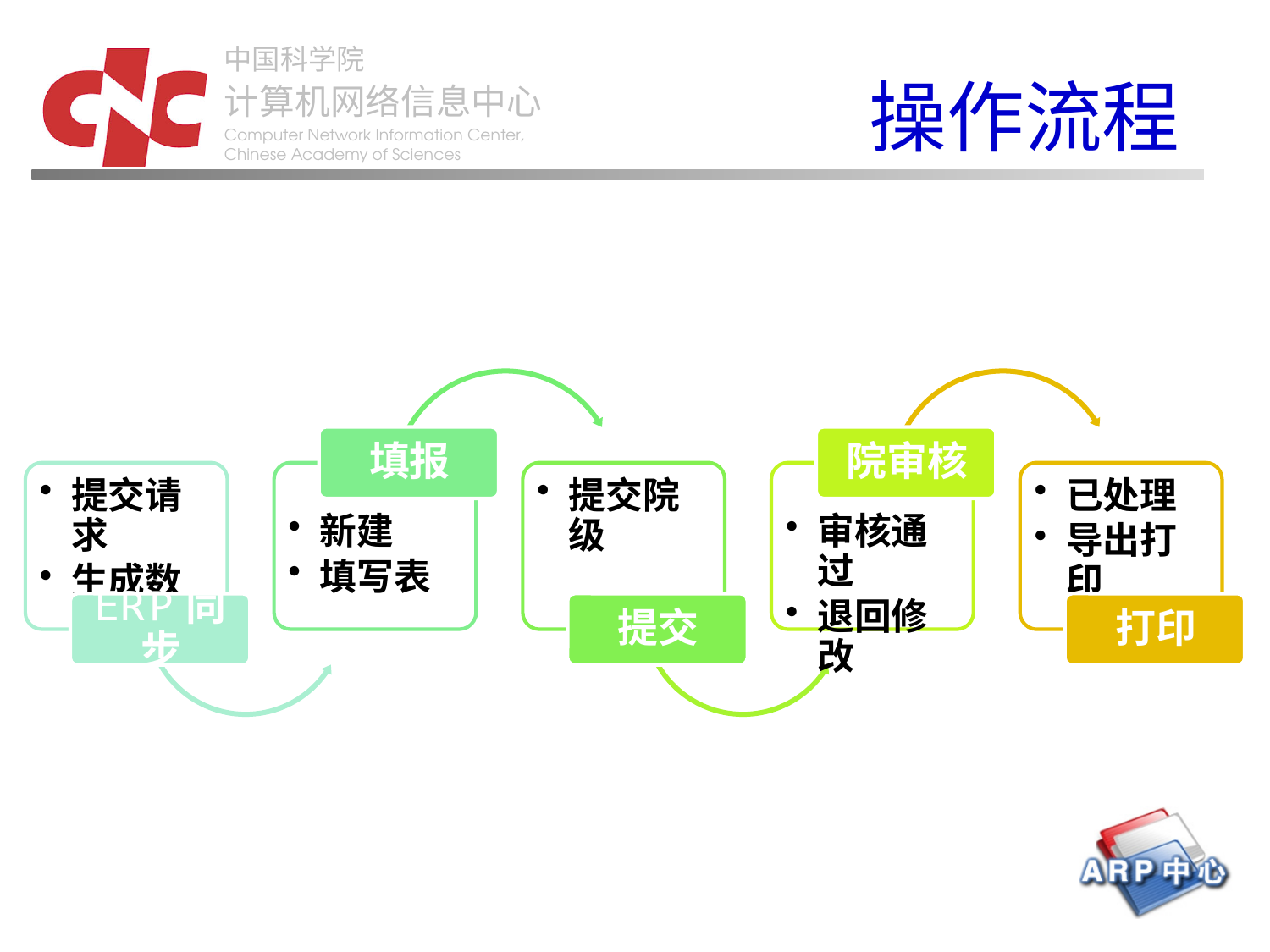

# 操作流程
提交请求
生成数据
ERP同步
新建
填写表
填报
提交院级
提交
审核通过
退回修改
院审核
已处理
导出打印
打印